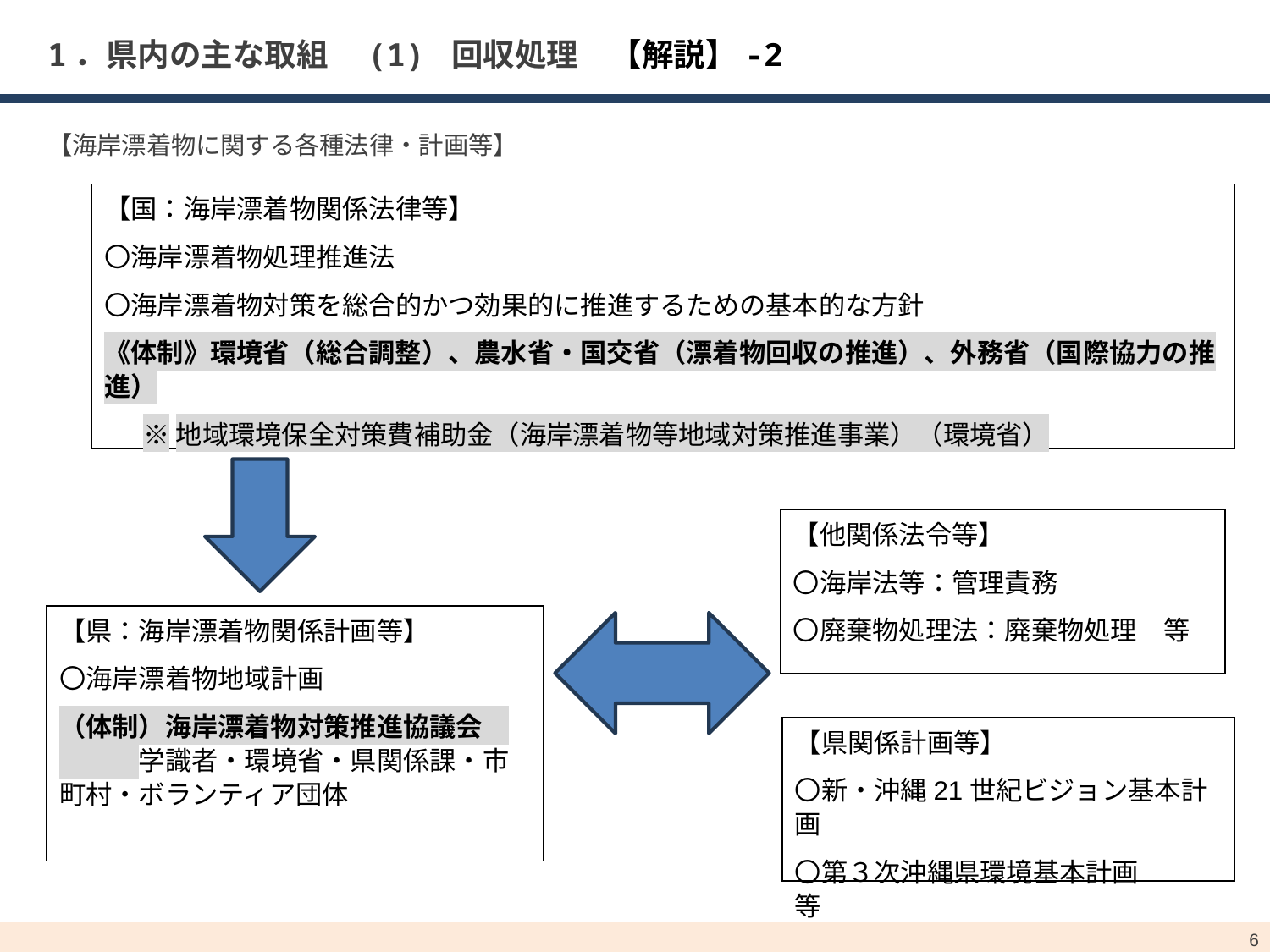

# 1．県内の主な取組　(1) 回収処理　【解説】-2
【海岸漂着物に関する各種法律・計画等】
【国：海岸漂着物関係法律等】
〇海岸漂着物処理推進法
〇海岸漂着物対策を総合的かつ効果的に推進するための基本的な方針
《体制》環境省（総合調整）、農水省・国交省（漂着物回収の推進）、外務省（国際協力の推進）
※地域環境保全対策費補助金（海岸漂着物等地域対策推進事業）（環境省）

【他関係法令等】
〇海岸法等：管理責務
〇廃棄物処理法：廃棄物処理　等
【県：海岸漂着物関係計画等】
〇海岸漂着物地域計画
（体制）海岸漂着物対策推進協議会　　　　学識者・環境省・県関係課・市町村・ボランティア団体

【県関係計画等】
〇新・沖縄21世紀ビジョン基本計画
〇第３次沖縄県環境基本計画　　　等